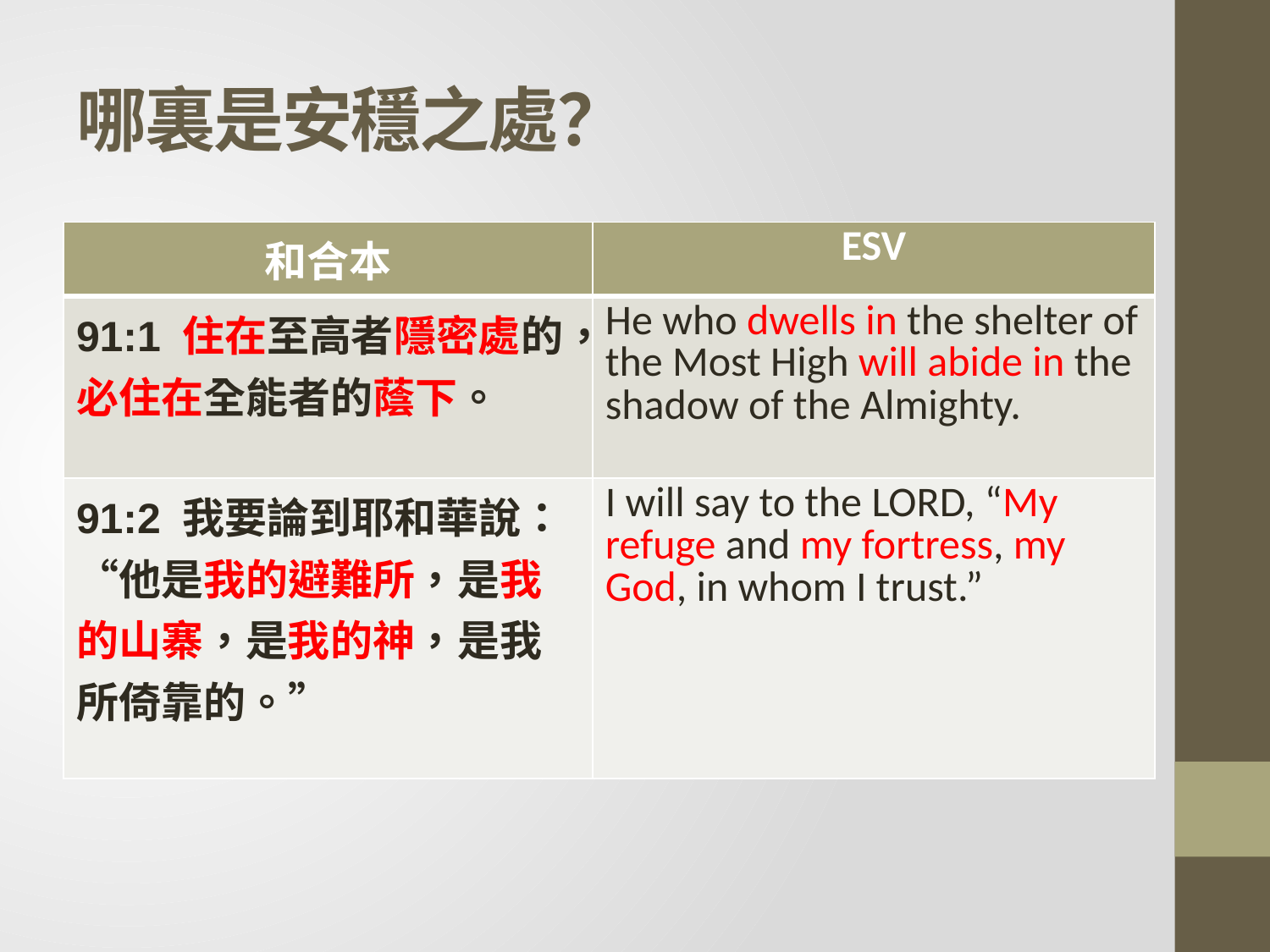

# 哪裏是安穩之處？
| 和合本 | ESV |
| --- | --- |
| 91:1 住在至高者隱密處的，必住在全能者的蔭下。 | He who dwells in the shelter of the Most High will abide in the shadow of the Almighty. |
| 91:2 我要論到耶和華說：“他是我的避難所，是我的山寨，是我的神，是我所倚靠的。” | I will say to the LORD, “My refuge and my fortress, my God, in whom I trust.” |